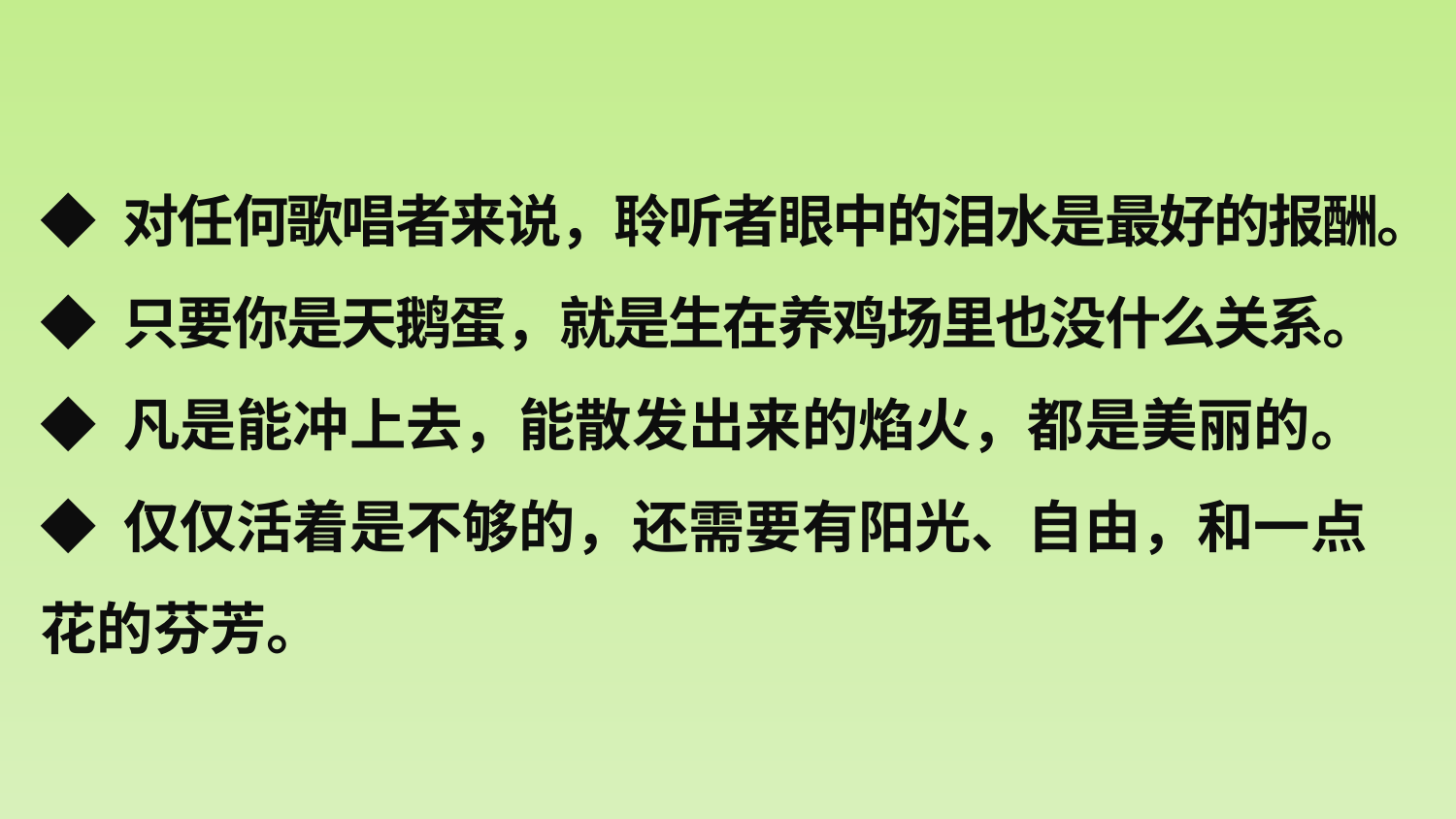

◆ 对任何歌唱者来说，聆听者眼中的泪水是最好的报酬。
◆ 只要你是天鹅蛋，就是生在养鸡场里也没什么关系。
◆ 凡是能冲上去，能散发出来的焰火，都是美丽的。
◆ 仅仅活着是不够的，还需要有阳光、自由，和一点花的芬芳。